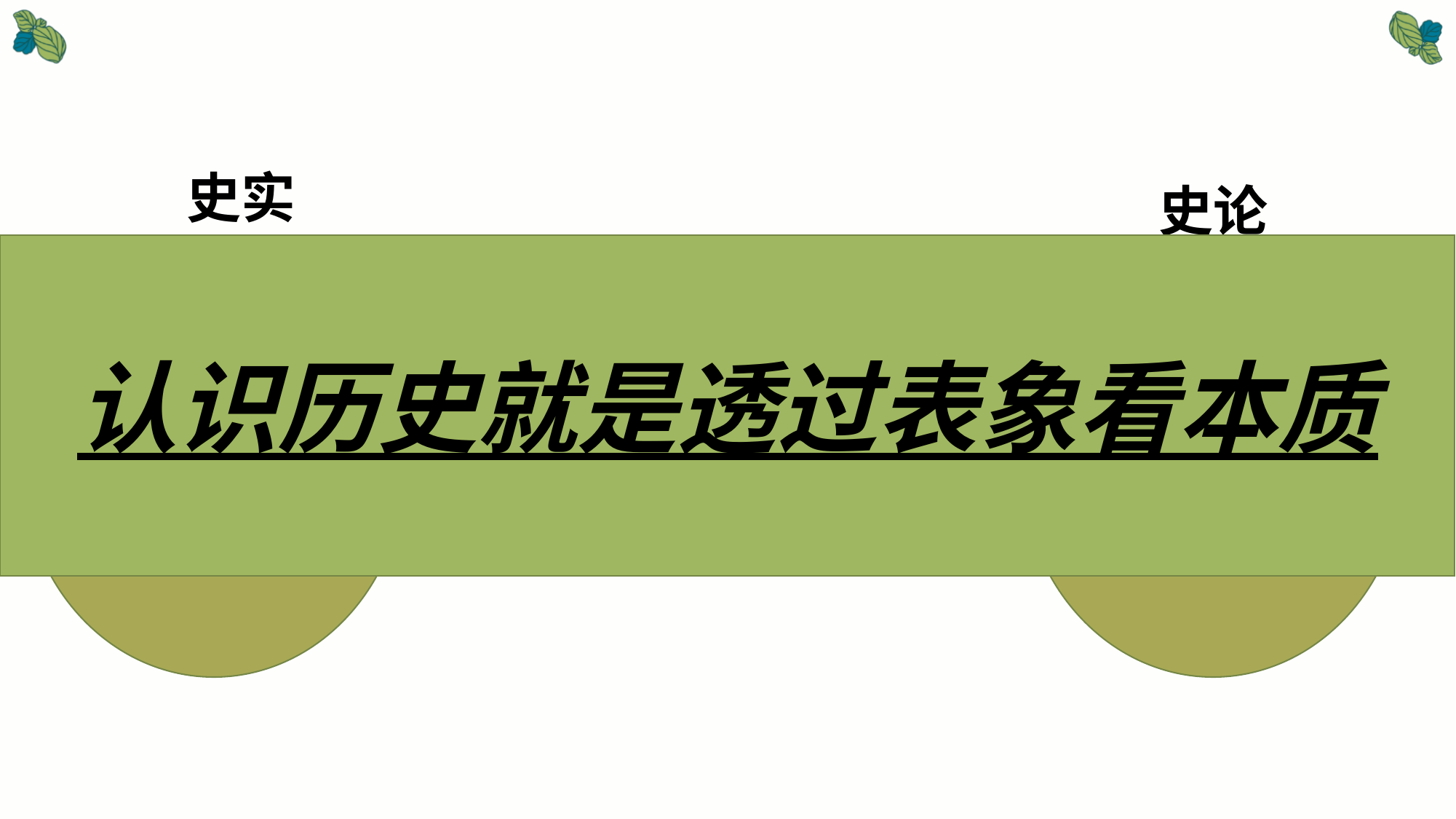

史实
史论
认识历史就是透过表象看本质
事物的表象
事物的本质

舜父杀人
重法理更重情理

苏格拉底
程序正当即正义